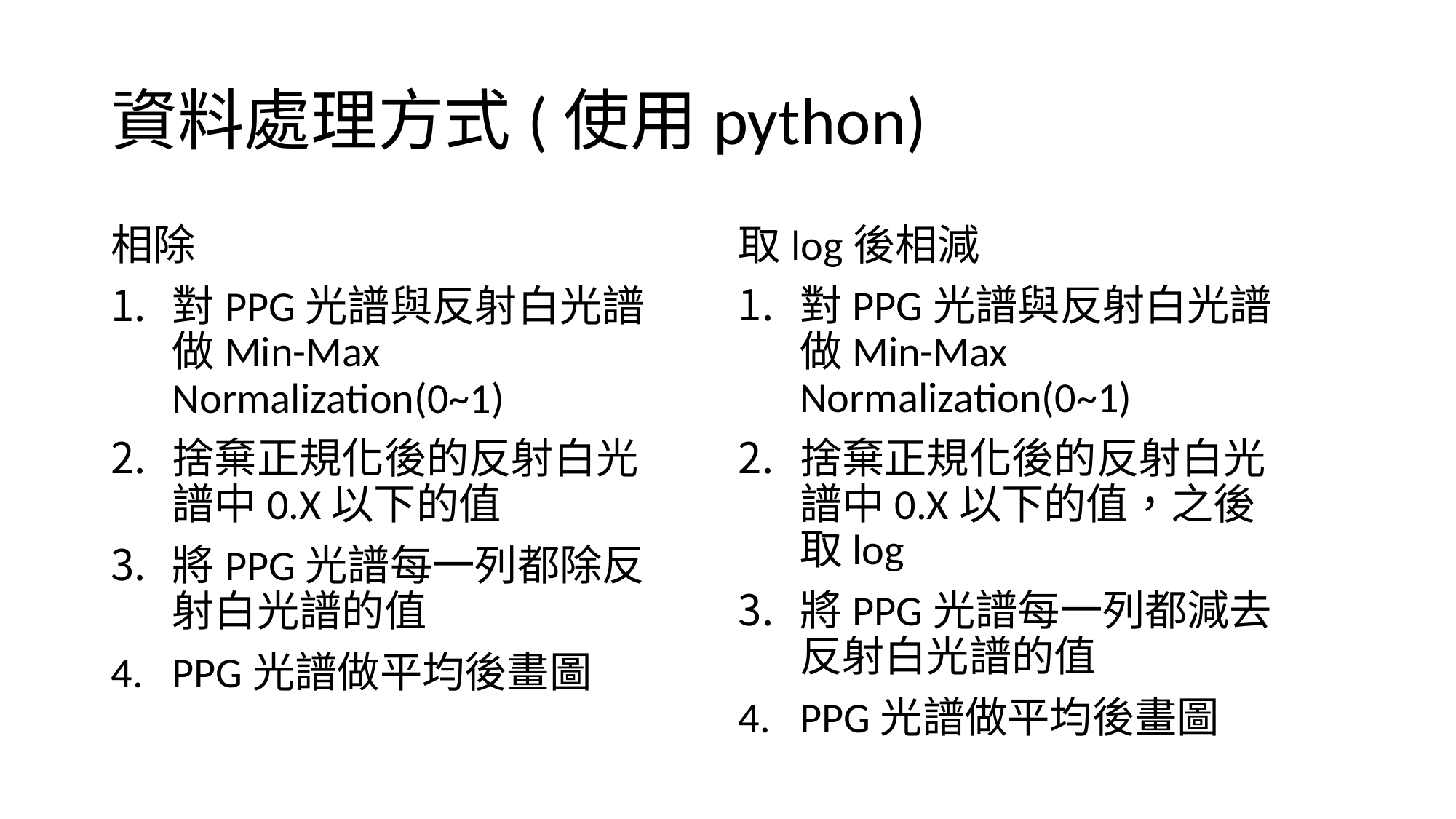

# 資料處理方式(使用python)
相除
對PPG光譜與反射白光譜做Min-Max Normalization(0~1)
捨棄正規化後的反射白光譜中0.X以下的值
將PPG光譜每一列都除反射白光譜的值
PPG光譜做平均後畫圖
取log後相減
對PPG光譜與反射白光譜做Min-Max Normalization(0~1)
捨棄正規化後的反射白光譜中0.X以下的值，之後取log
將PPG光譜每一列都減去反射白光譜的值
PPG光譜做平均後畫圖